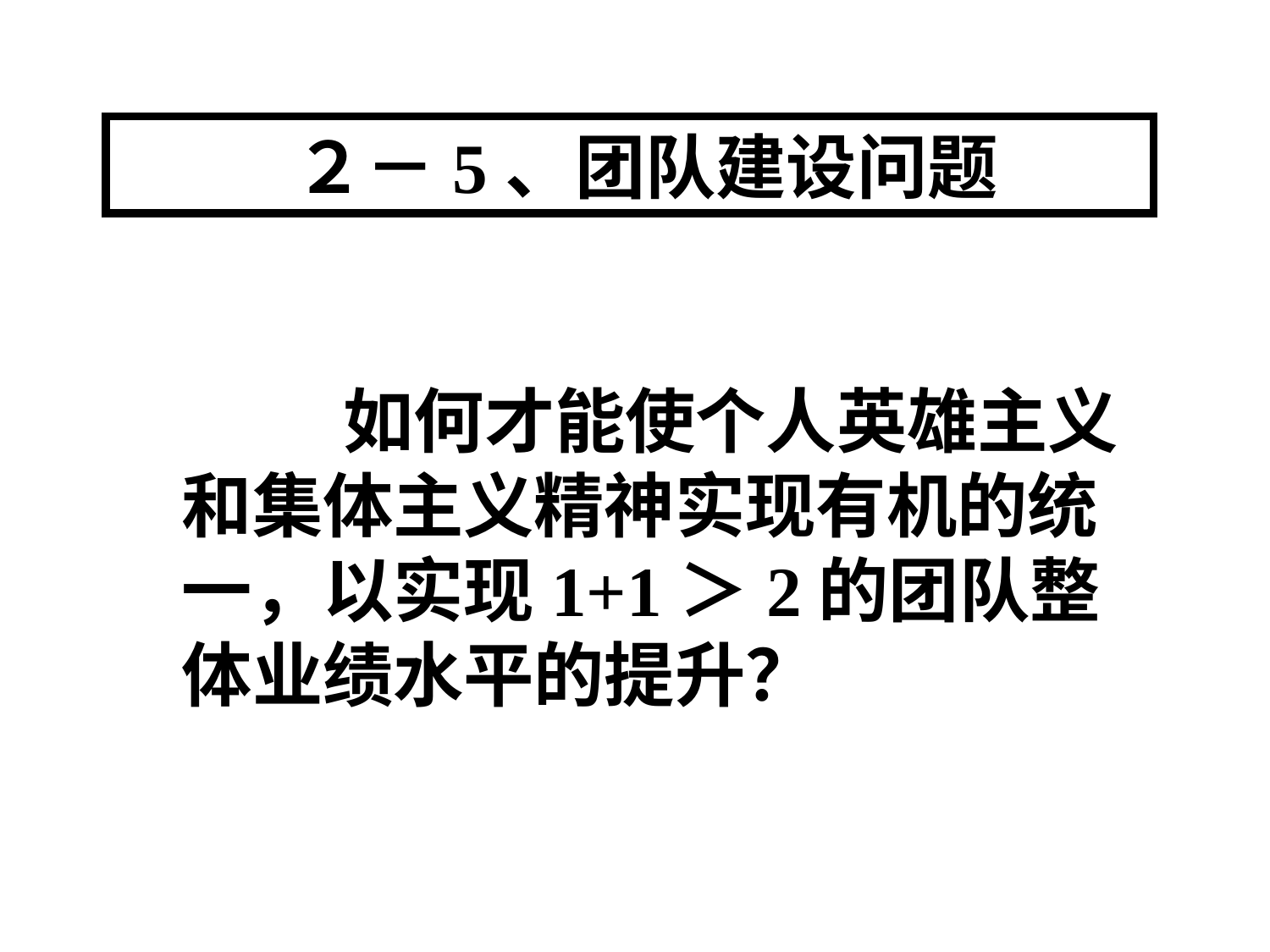

２－5、团队建设问题
         如何才能使个人英雄主义和集体主义精神实现有机的统一，以实现1+1＞2的团队整体业绩水平的提升？